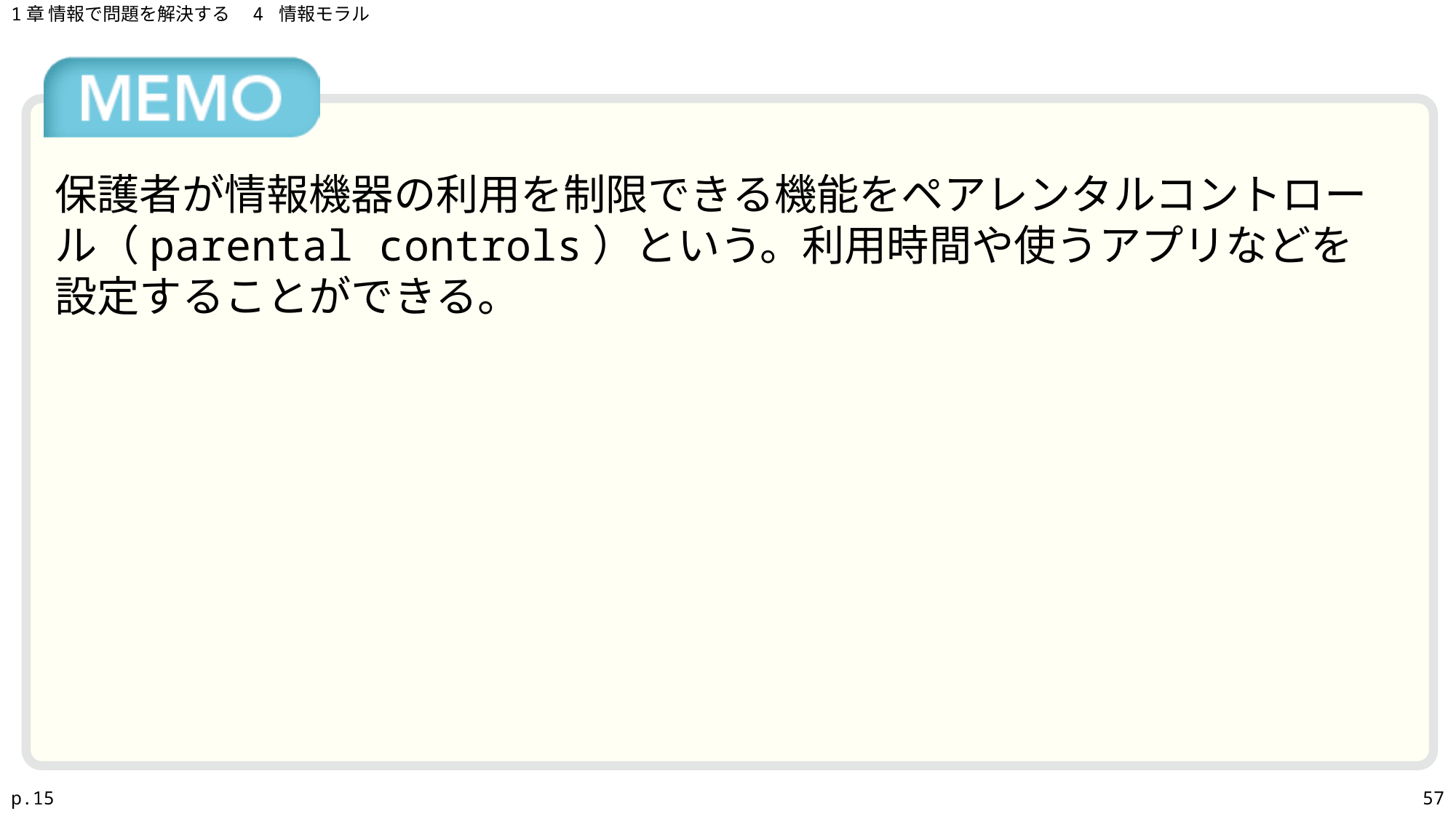

1章 情報で問題を解決する　4 情報モラル
保護者が情報機器の利用を制限できる機能をペアレンタルコントロール（parental controls）という。利用時間や使うアプリなどを設定することができる。

p.15
57